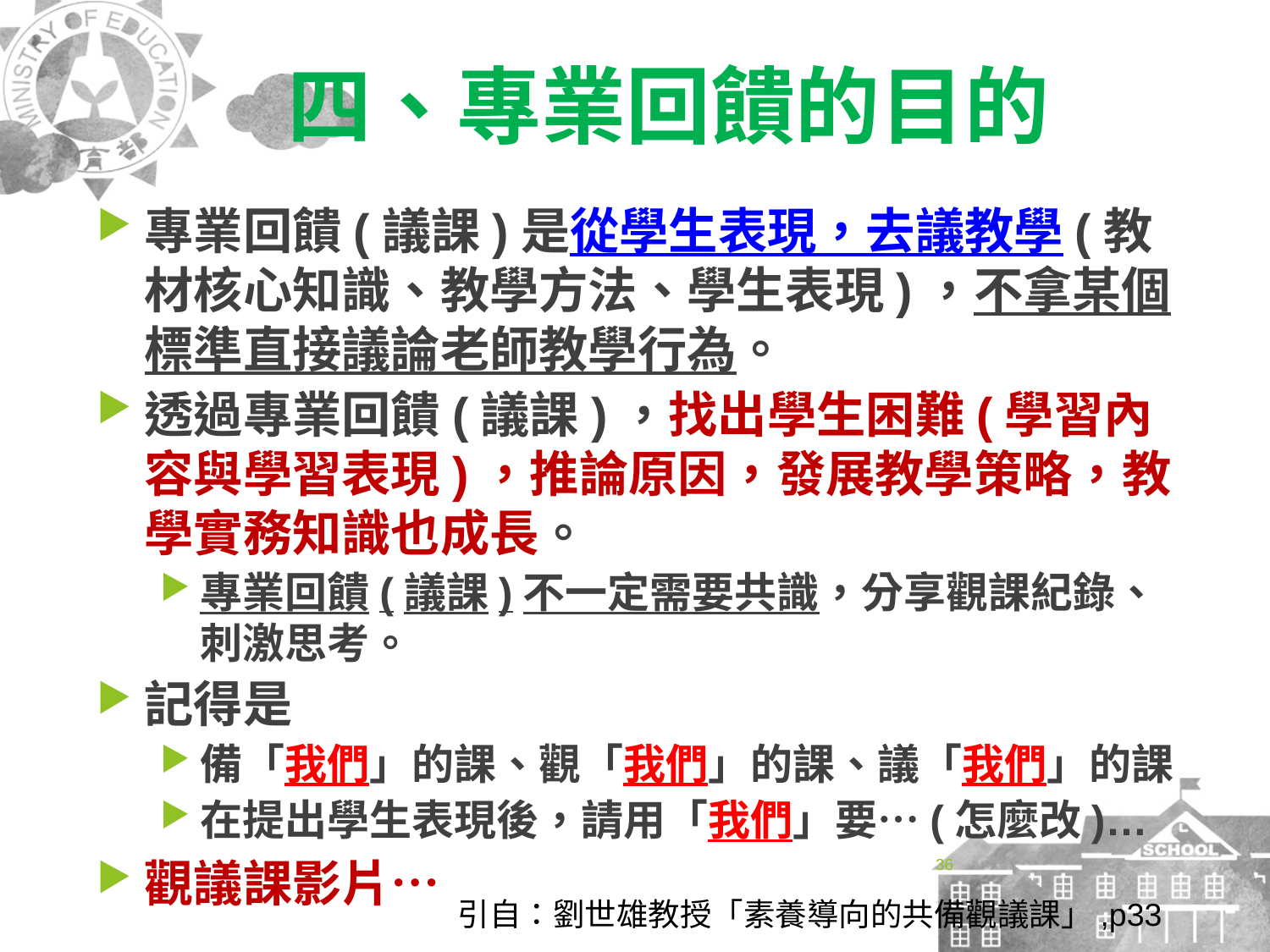

# 四、專業回饋的目的
專業回饋(議課)是從學生表現，去議教學(教材核心知識、教學方法、學生表現)，不拿某個標準直接議論老師教學行為。
透過專業回饋(議課)，找出學生困難(學習內容與學習表現)，推論原因，發展教學策略，教學實務知識也成長。
專業回饋(議課)不一定需要共識，分享觀課紀錄、刺激思考。
記得是
備「我們」的課、觀「我們」的課、議「我們」的課
在提出學生表現後，請用「我們」要…(怎麼改)…
觀議課影片…
36
引自：劉世雄教授「素養導向的共備觀議課」,p33